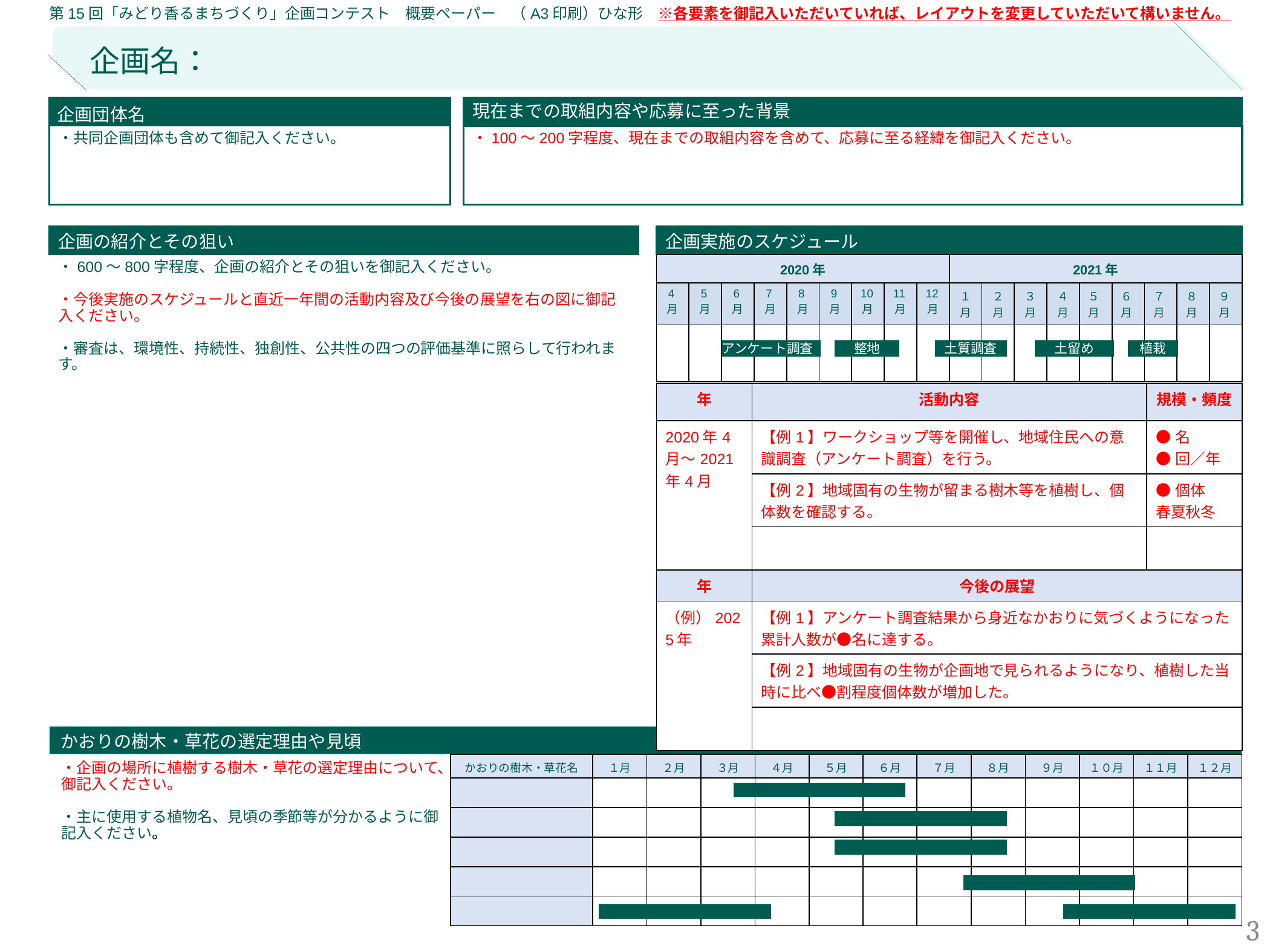

# 企画名：
・共同企画団体も含めて御記入ください。
・100～200字程度、現在までの取組内容を含めて、応募に至る経緯を御記入ください。

・600～800字程度、企画の紹介とその狙いを御記入ください。
・今後実施のスケジュールと直近一年間の活動内容及び今後の展望を右の図に御記入ください。
・審査は、環境性、持続性、独創性、公共性の四つの評価基準に照らして行われます。
| 2020年 |  |  |  |  |  |  |  |  | 2021年 |  |  |  |  |  |  |  |  |
| --- | --- | --- | --- | --- | --- | --- | --- | --- | --- | --- | --- | --- | --- | --- | --- | --- | --- |
| 4月 | 5月 | 6月 | 7月 | 8月 | 9月 | 10月 | 11月 | 12月 | １月 | ２月 | ３月 | ４月 | ５月 | ６月 | ７月 | ８月 | ９月 |
|  |  |  |  |  |  |  |  |  |  |  |  |  |  |  |  |  |  |
アンケート調査
整地
土質調査
土留め
植栽
| 年 | 活動内容 | 規模・頻度 |
| --- | --- | --- |
| 2020年4月～2021年4月 | 【例1】ワークショップ等を開催し、地域住民への意識調査（アンケート調査）を行う。 | ●名 ●回／年 |
|  | 【例2】地域固有の生物が留まる樹木等を植樹し、個体数を確認する。 | ●個体 春夏秋冬 |
|  |  |  |
| 年 | 今後の展望 |  |
| （例）2025年 | 【例1】アンケート調査結果から身近なかおりに気づくようになった累計人数が●名に達する。 |  |
|  | 【例2】地域固有の生物が企画地で見られるようになり、植樹した当時に比べ●割程度個体数が増加した。 |  |
|  |  |  |
| かおりの樹木・草花名 | １月 | ２月 | ３月 | ４月 | ５月 | ６月 | ７月 | ８月 | ９月 | １０月 | １１月 | １２月 |
| --- | --- | --- | --- | --- | --- | --- | --- | --- | --- | --- | --- | --- |
|  |  |  |  |  |  |  |  |  |  |  |  |  |
|  |  |  |  |  |  |  |  |  |  |  |  |  |
|  |  |  |  |  |  |  |  |  |  |  |  |  |
|  |  |  |  |  |  |  |  |  |  |  |  |  |
|  |  |  |  |  |  |  |  |  |  |  |  |  |
・企画の場所に植樹する樹木・草花の選定理由について、御記入ください。
・主に使用する植物名、見頃の季節等が分かるように御記入ください。